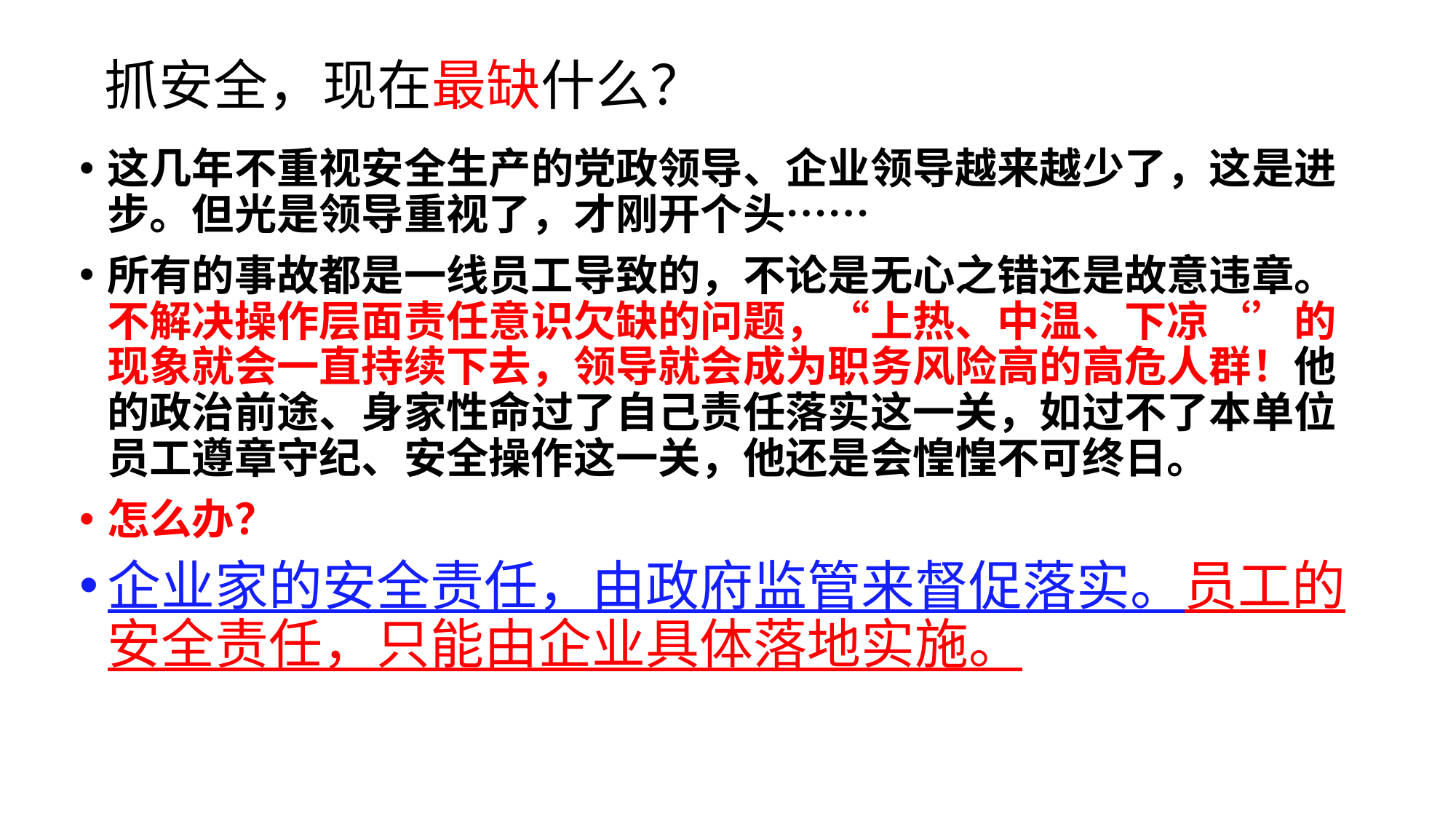

抓安全，现在最缺什么？
这几年不重视安全生产的党政领导、企业领导越来越少了，这是进步。但光是领导重视了，才刚开个头……
所有的事故都是一线员工导致的，不论是无心之错还是故意违章。不解决操作层面责任意识欠缺的问题，“上热、中温、下凉‘’的现象就会一直持续下去，领导就会成为职务风险高的高危人群！他的政治前途、身家性命过了自己责任落实这一关，如过不了本单位员工遵章守纪、安全操作这一关，他还是会惶惶不可终日。
怎么办？
企业家的安全责任，由政府监管来督促落实。员工的安全责任，只能由企业具体落地实施。

93